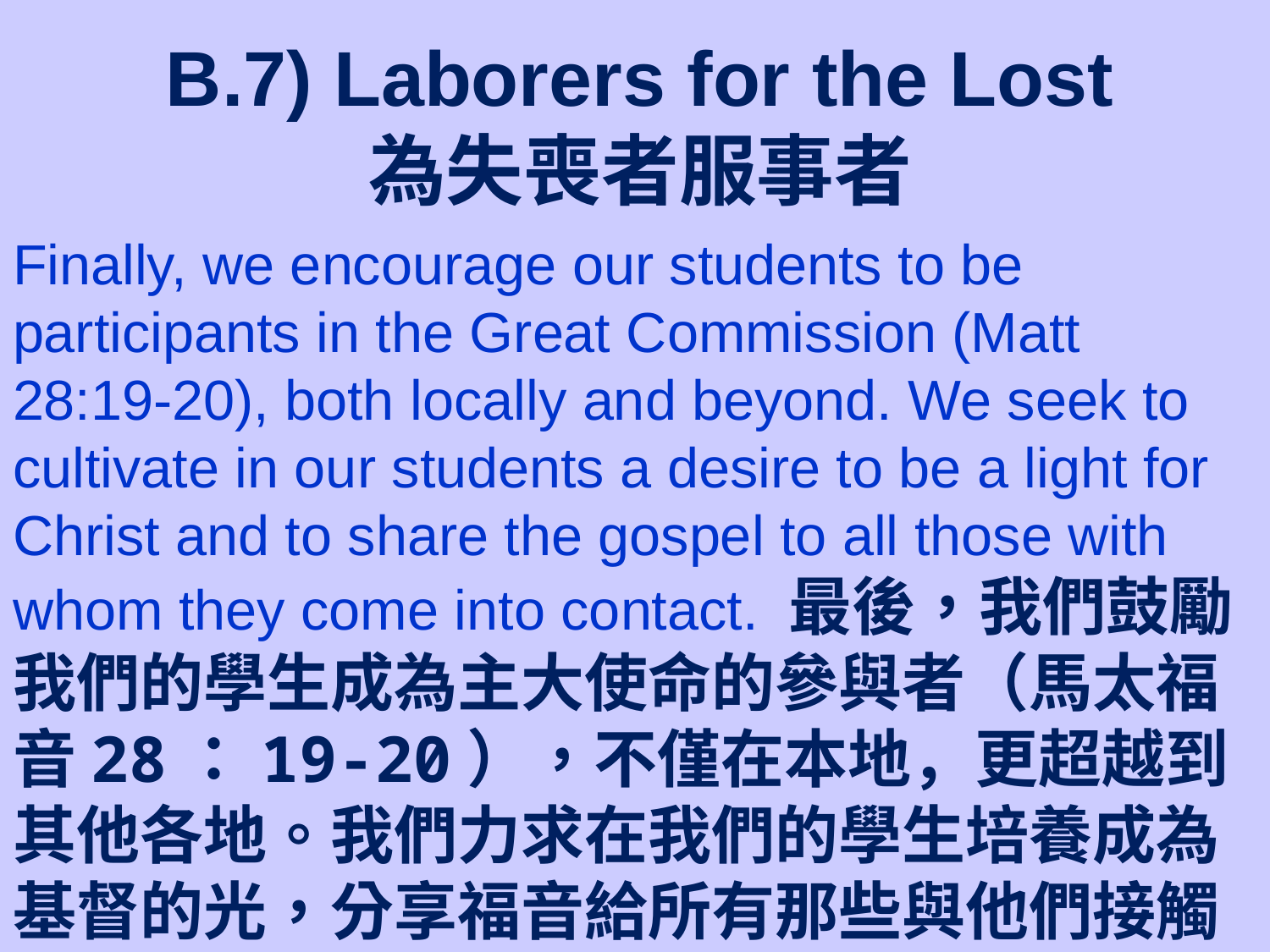

# B.7) Laborers for the Lost 為失喪者服事者
Finally, we encourage our students to be participants in the Great Commission (Matt 28:19-20), both locally and beyond. We seek to cultivate in our students a desire to be a light for Christ and to share the gospel to all those with whom they come into contact. 最後，我們鼓勵我們的學生成為主大使命的參與者（馬太福音28：19-20），不僅在本地，更超越到其他各地。我們力求在我們的學生培養成為基督的光，分享福音給所有那些與他們接觸的人。